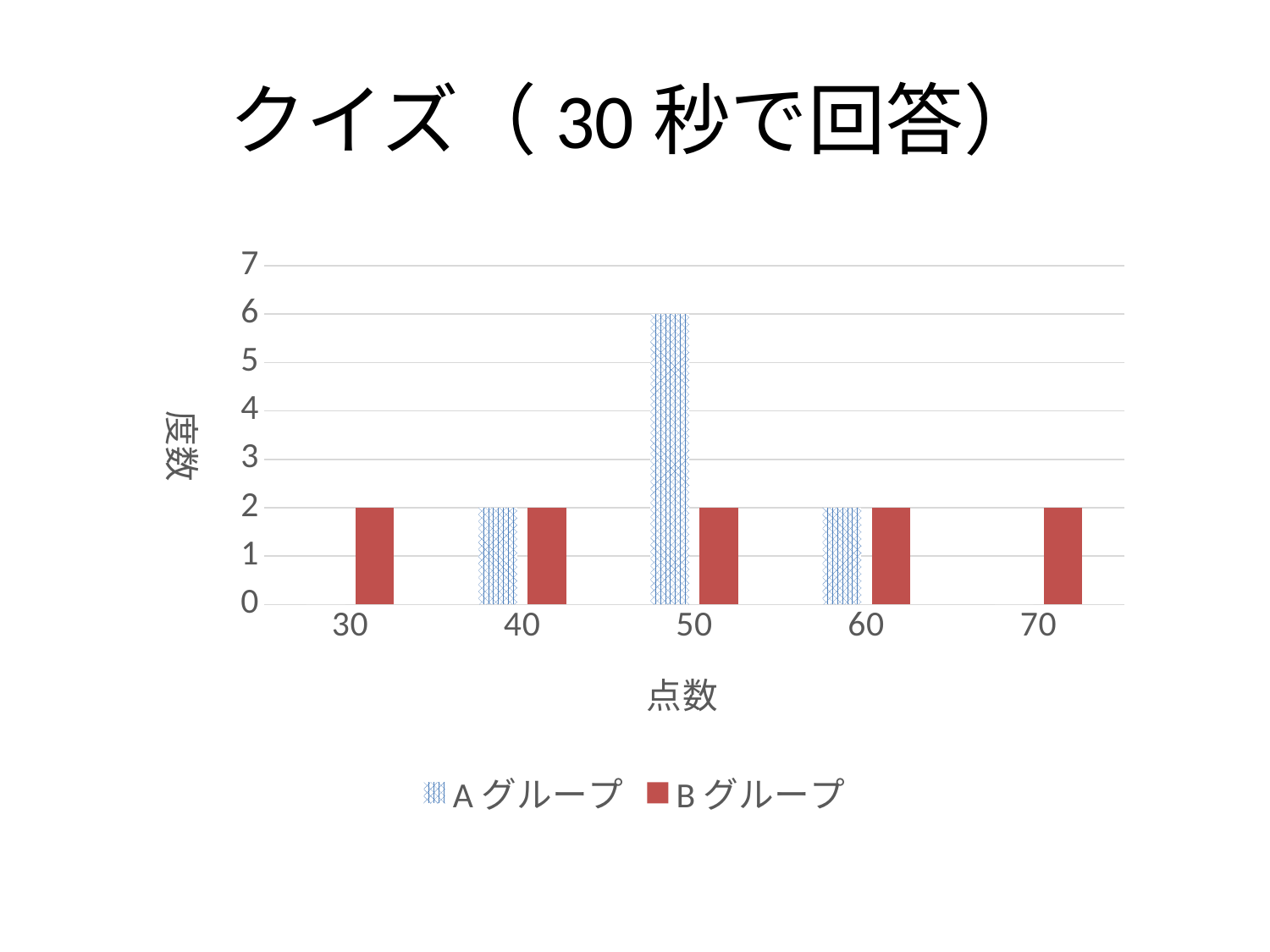

# クイズ（30秒で回答）

### Chart

| Category | Aグループ | Bグループ |
|---|---|---|
| 30 | 0.0 | 2.0 |
| 40 | 2.0 | 2.0 |
| 50 | 6.0 | 2.0 |
| 60 | 2.0 | 2.0 |
| 70 | 0.0 | 2.0 |